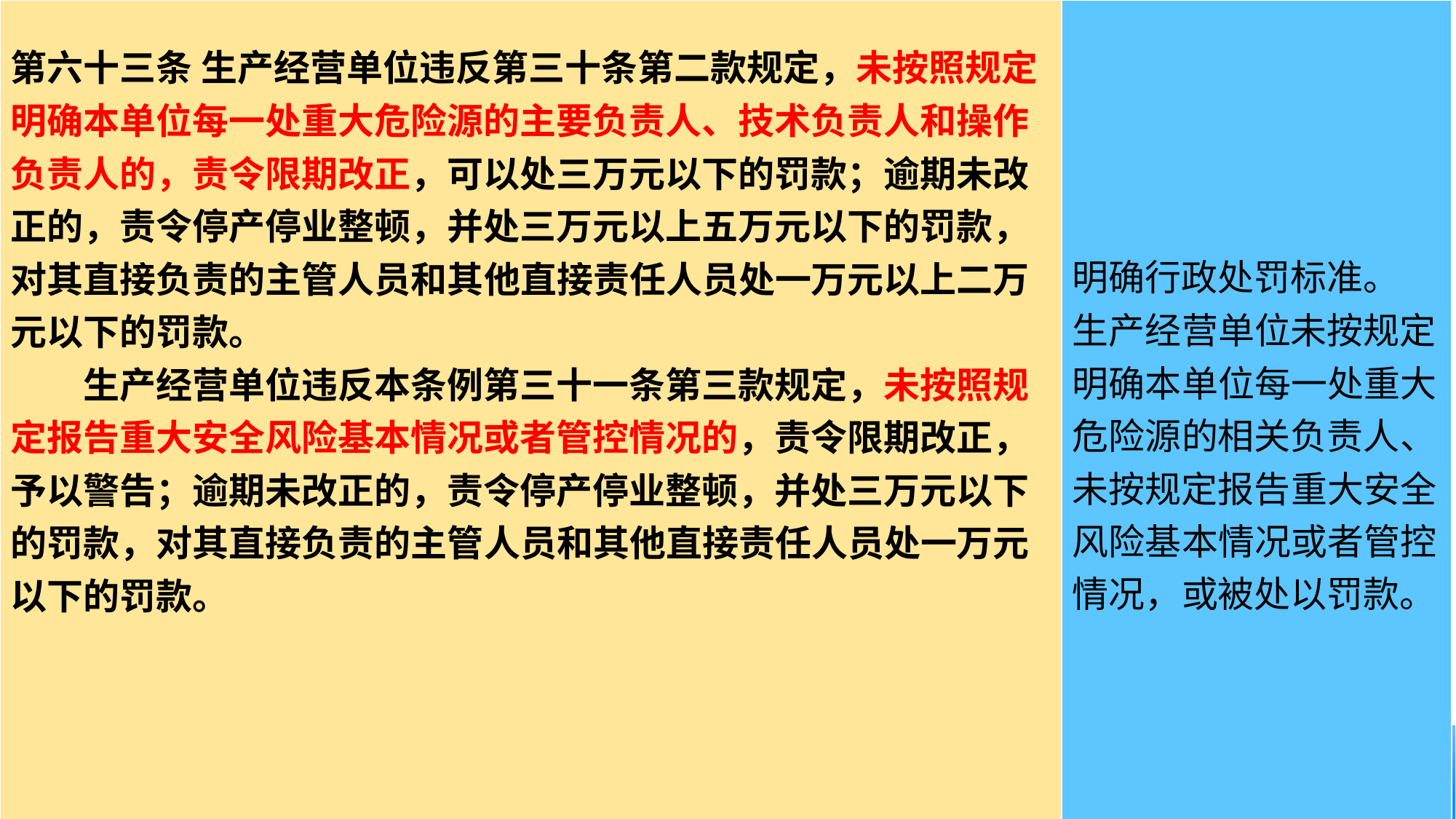

| 第六十三条 生产经营单位违反第三十条第二款规定，未按照规定明确本单位每一处重大危险源的主要负责人、技术负责人和操作负责人的，责令限期改正，可以处三万元以下的罚款；逾期未改正的，责令停产停业整顿，并处三万元以上五万元以下的罚款，对其直接负责的主管人员和其他直接责任人员处一万元以上二万元以下的罚款。 　　生产经营单位违反本条例第三十一条第三款规定，未按照规定报告重大安全风险基本情况或者管控情况的，责令限期改正，予以警告；逾期未改正的，责令停产停业整顿，并处三万元以下的罚款，对其直接负责的主管人员和其他直接责任人员处一万元以下的罚款。 | 明确行政处罚标准。 生产经营单位未按规定明确本单位每一处重大危险源的相关负责人、未按规定报告重大安全风险基本情况或者管控情况，或被处以罚款。 |
| --- | --- |
#